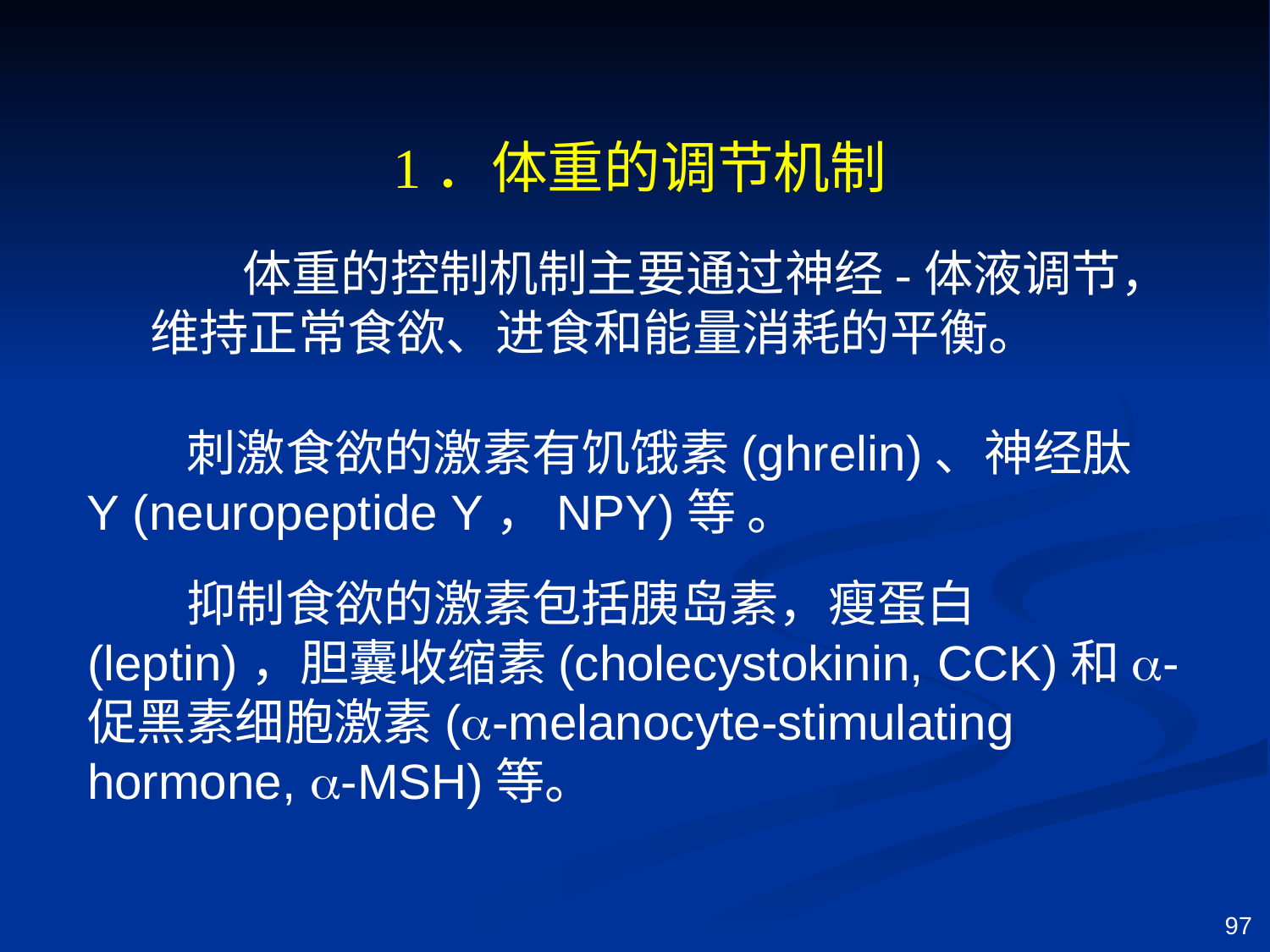

1．体重的调节机制
             体重的控制机制主要通过神经-体液调节，维持正常食欲、进食和能量消耗的平衡。
刺激食欲的激素有饥饿素(ghrelin)、神经肽Y (neuropeptide Y，NPY)等 。
抑制食欲的激素包括胰岛素，瘦蛋白(leptin)，胆囊收缩素(cholecystokinin, CCK)和α-促黑素细胞激素(α-melanocyte-stimulating hormone, α-MSH)等。
97